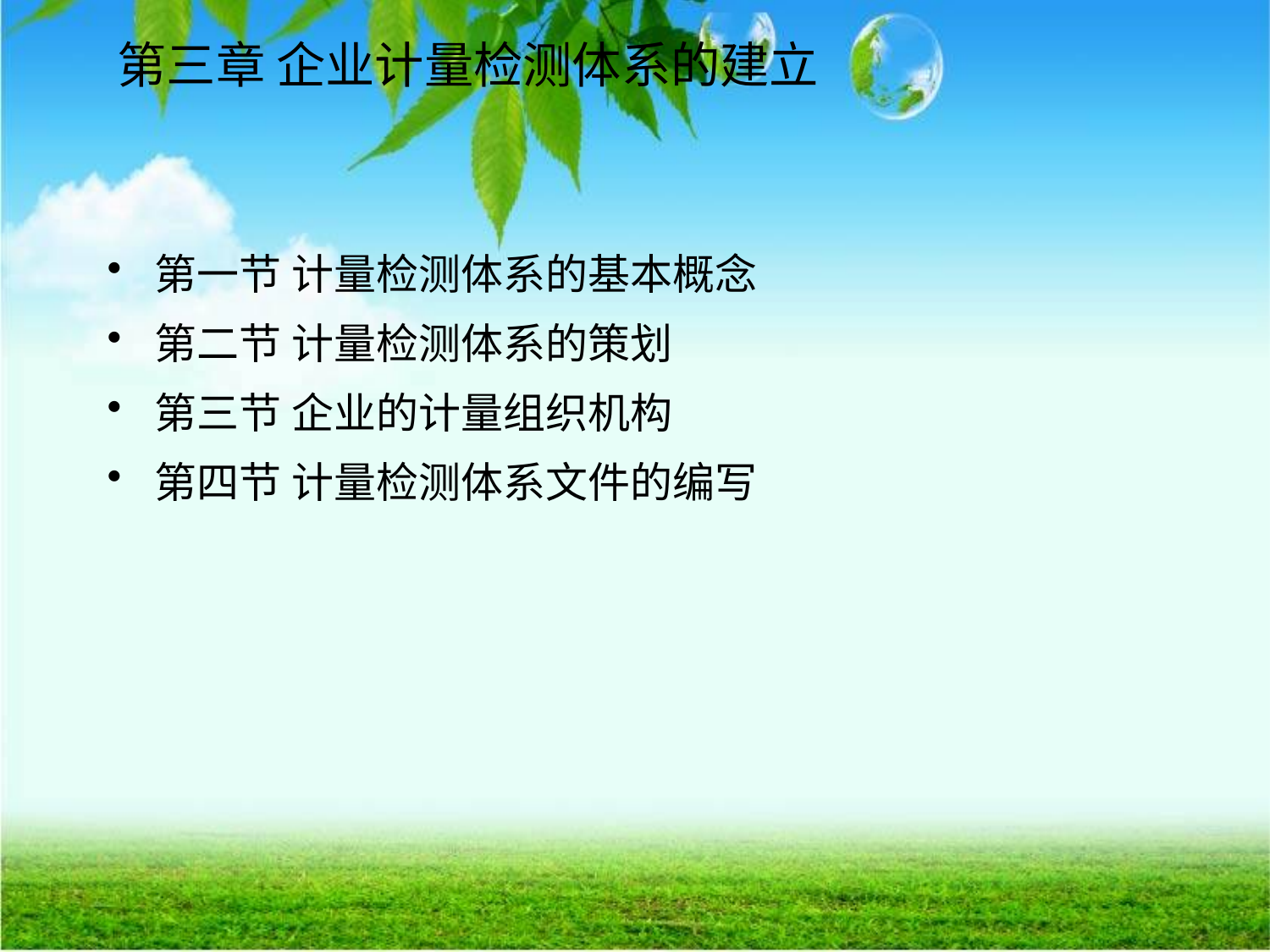

# 第三章 企业计量检测体系的建立
第一节 计量检测体系的基本概念
第二节 计量检测体系的策划
第三节 企业的计量组织机构
第四节 计量检测体系文件的编写